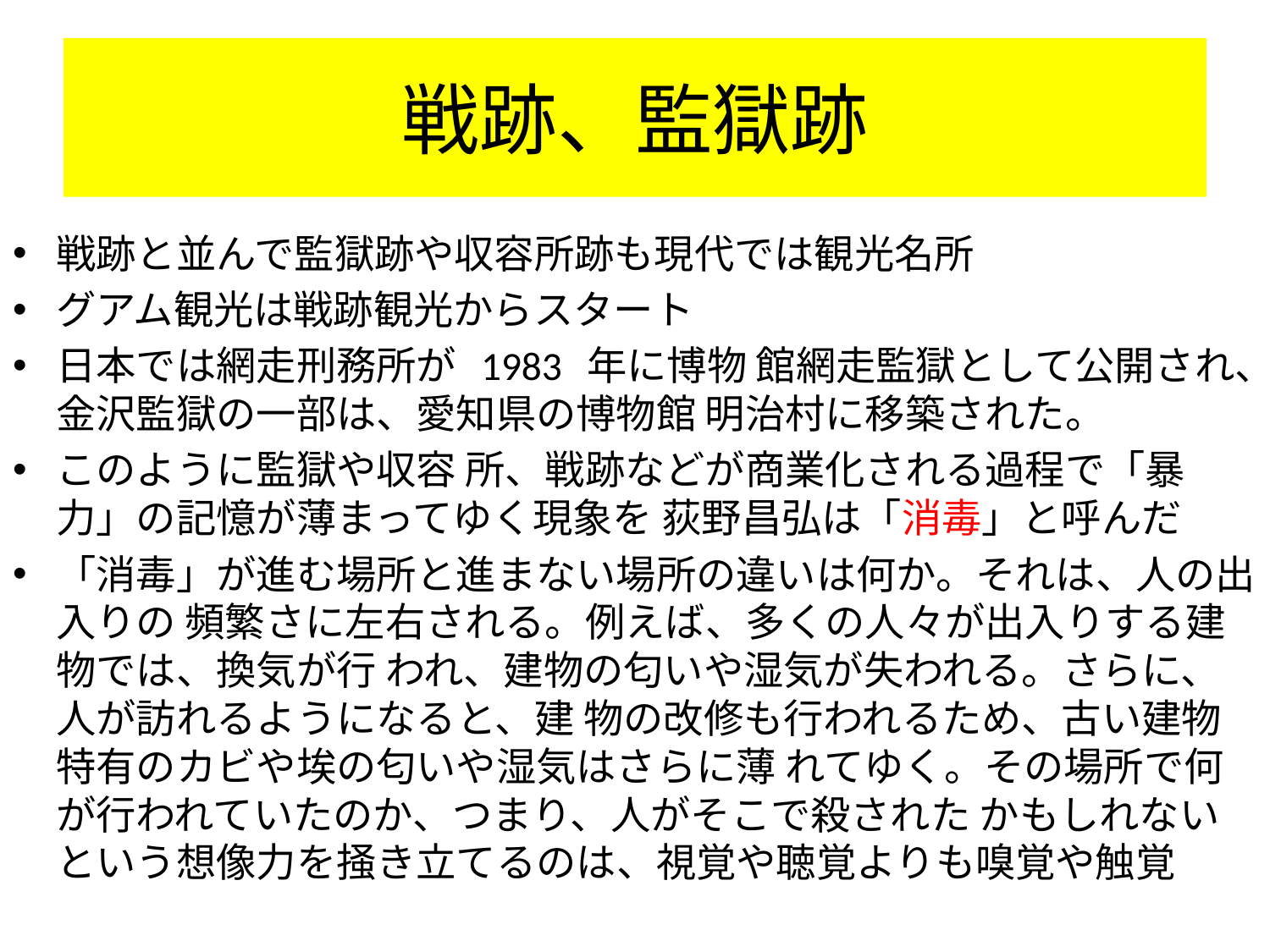

# 戦跡、監獄跡
戦跡と並んで監獄跡や収容所跡も現代では観光名所
グアム観光は戦跡観光からスタート
日本では網走刑務所が  1983  年に博物 館網走監獄として公開され、金沢監獄の一部は、愛知県の博物館 明治村に移築された。
このように監獄や収容 所、戦跡などが商業化される過程で「暴力」の記憶が薄まってゆく現象を 荻野昌弘は「消毒」と呼んだ
「消毒」が進む場所と進まない場所の違いは何か。それは、人の出入りの 頻繁さに左右される。例えば、多くの人々が出入りする建物では、換気が行 われ、建物の匂いや湿気が失われる。さらに、人が訪れるようになると、建 物の改修も行われるため、古い建物特有のカビや埃の匂いや湿気はさらに薄 れてゆく。その場所で何が行われていたのか、つまり、人がそこで殺された かもしれないという想像力を掻き立てるのは、視覚や聴覚よりも嗅覚や触覚